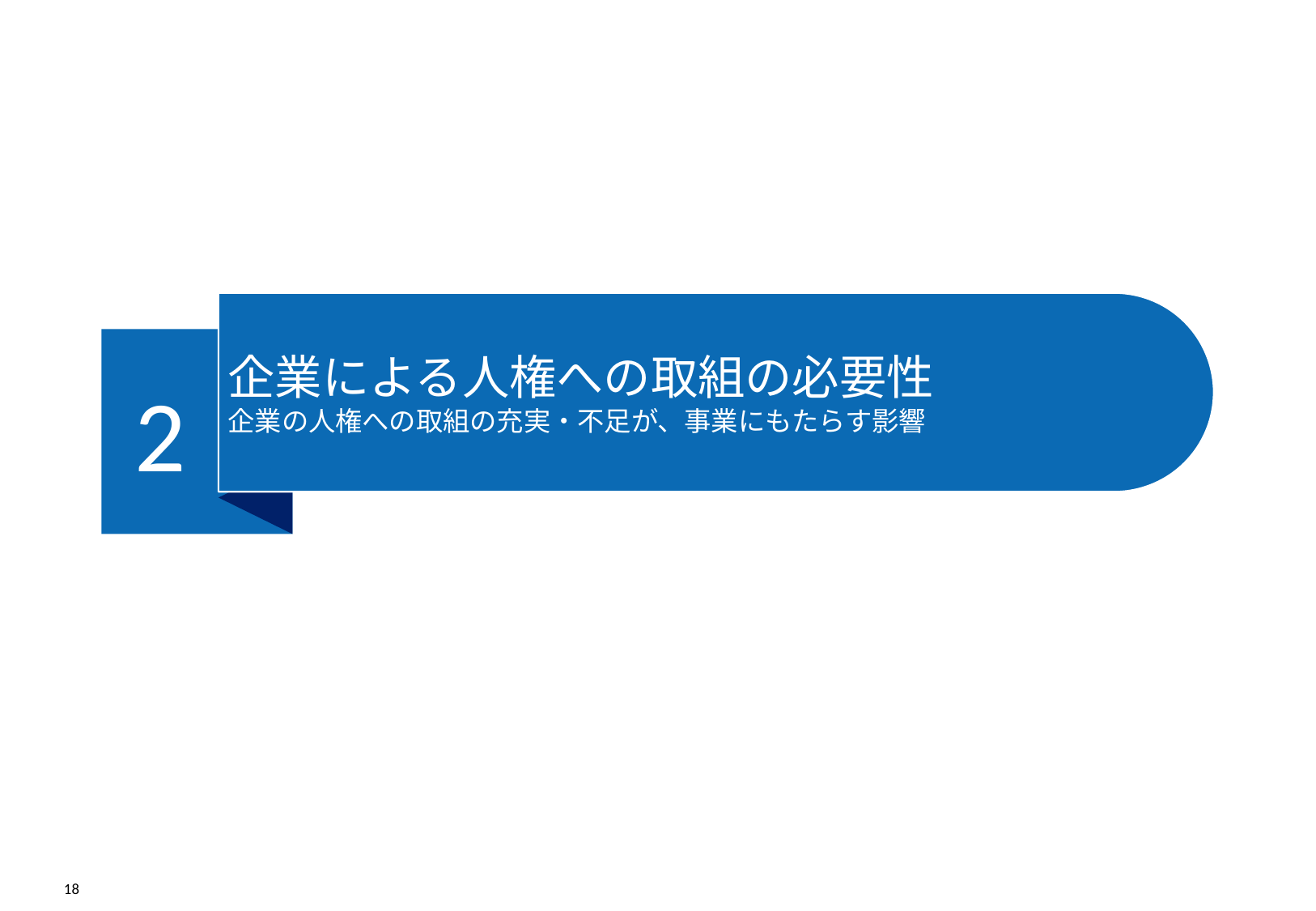

企業による人権への取組の必要性
企業の人権への取組の充実・不足が、事業にもたらす影響
2

18